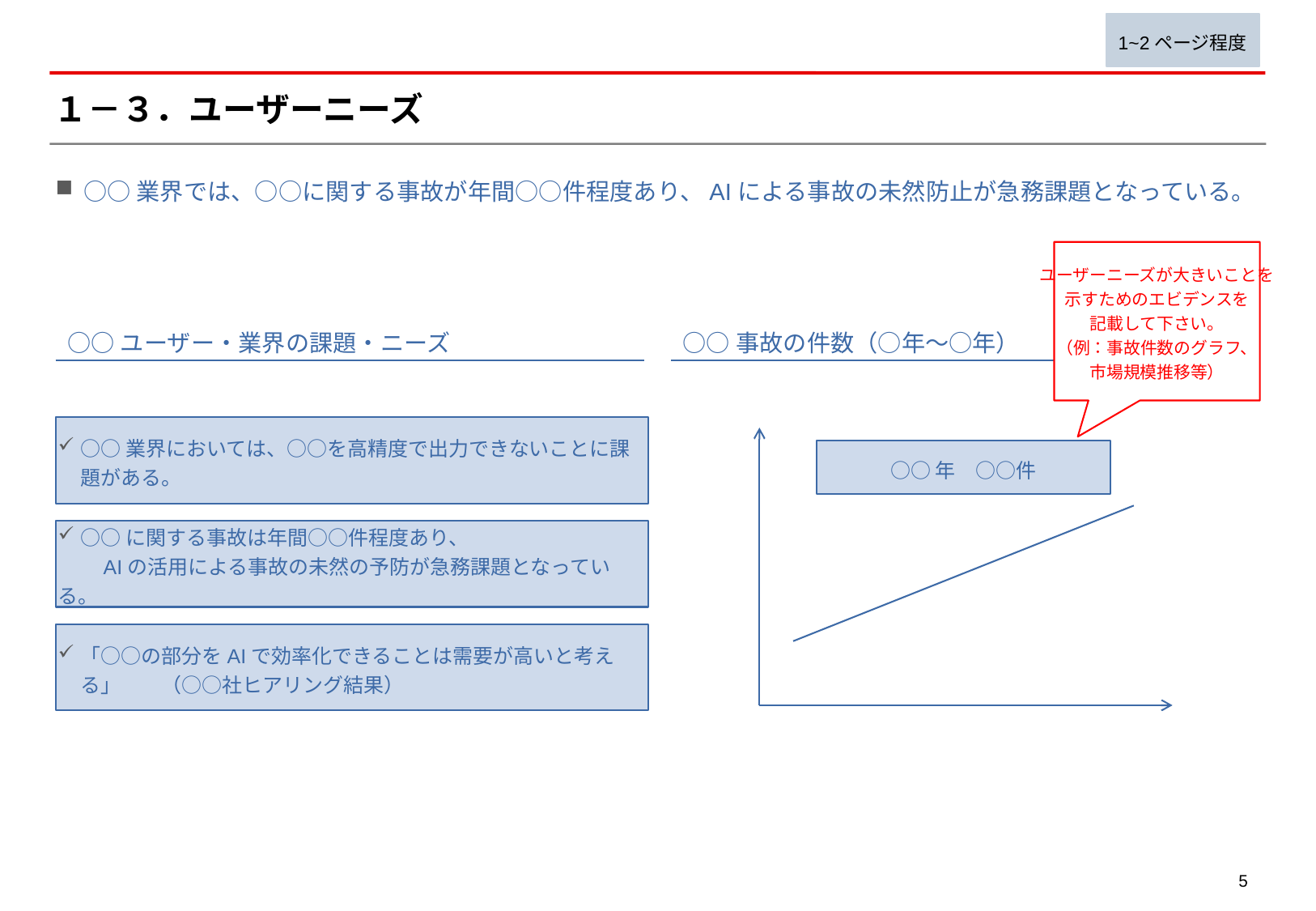

1~2ページ程度
# １－３．ユーザーニーズ
○○業界では、○○に関する事故が年間○○件程度あり、AIによる事故の未然防止が急務課題となっている。
ユーザーニーズが大きいことを
示すためのエビデンスを
記載して下さい。
（例：事故件数のグラフ、
市場規模推移等）
○○ユーザー・業界の課題・ニーズ
○○事故の件数（○年～○年）
○○業界においては、○○を高精度で出力できないことに課題がある。
○○年　○○件
○○に関する事故は年間○○件程度あり、
　　AIの活用による事故の未然の予防が急務課題となっている。
「○○の部分をAIで効率化できることは需要が高いと考える」　　（○○社ヒアリング結果）